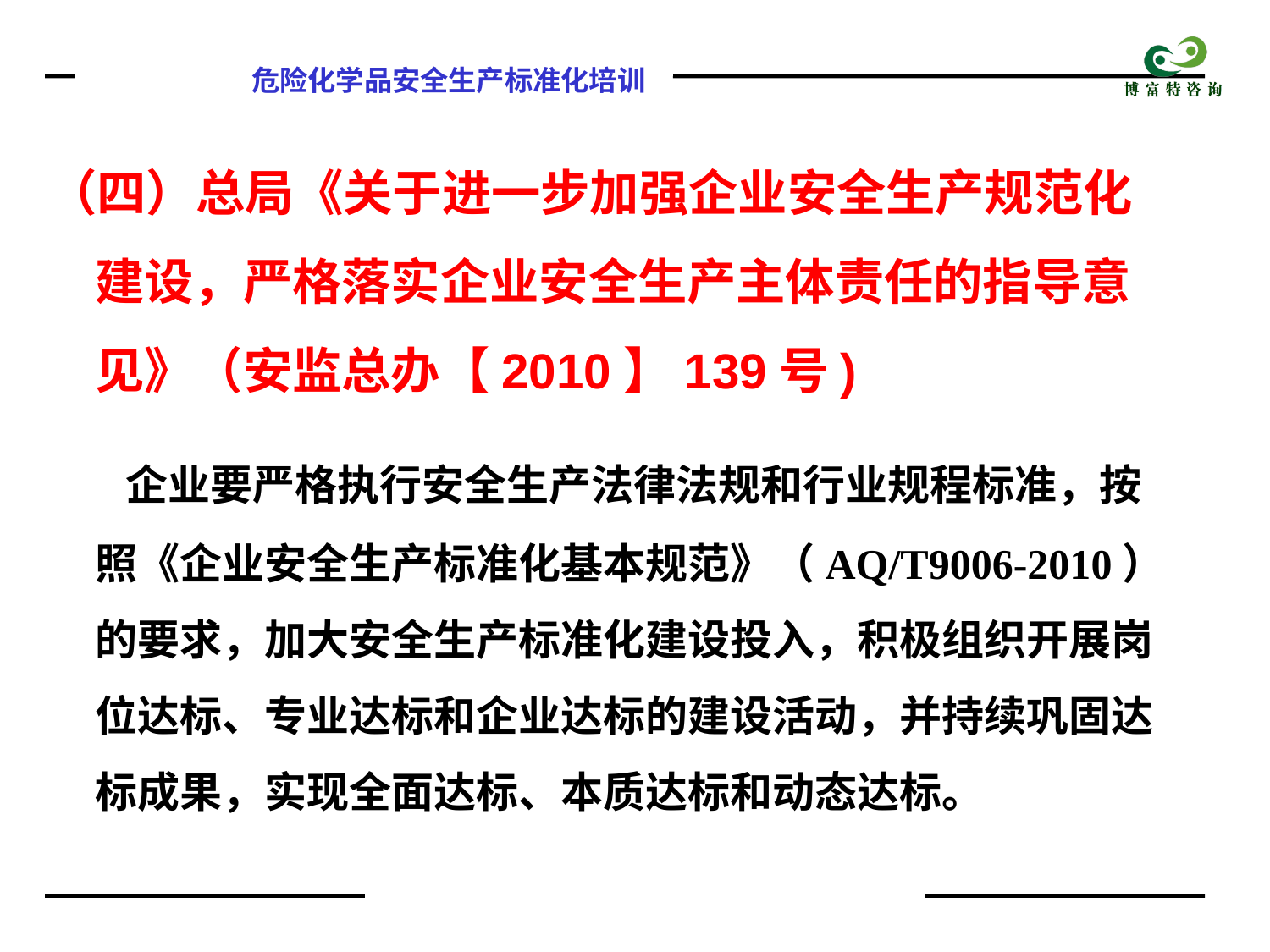

（四）总局《关于进一步加强企业安全生产规范化建设，严格落实企业安全生产主体责任的指导意见》（安监总办【2010】139号)
     企业要严格执行安全生产法律法规和行业规程标准，按照《企业安全生产标准化基本规范》（AQ/T9006-2010）的要求，加大安全生产标准化建设投入，积极组织开展岗位达标、专业达标和企业达标的建设活动，并持续巩固达标成果，实现全面达标、本质达标和动态达标。